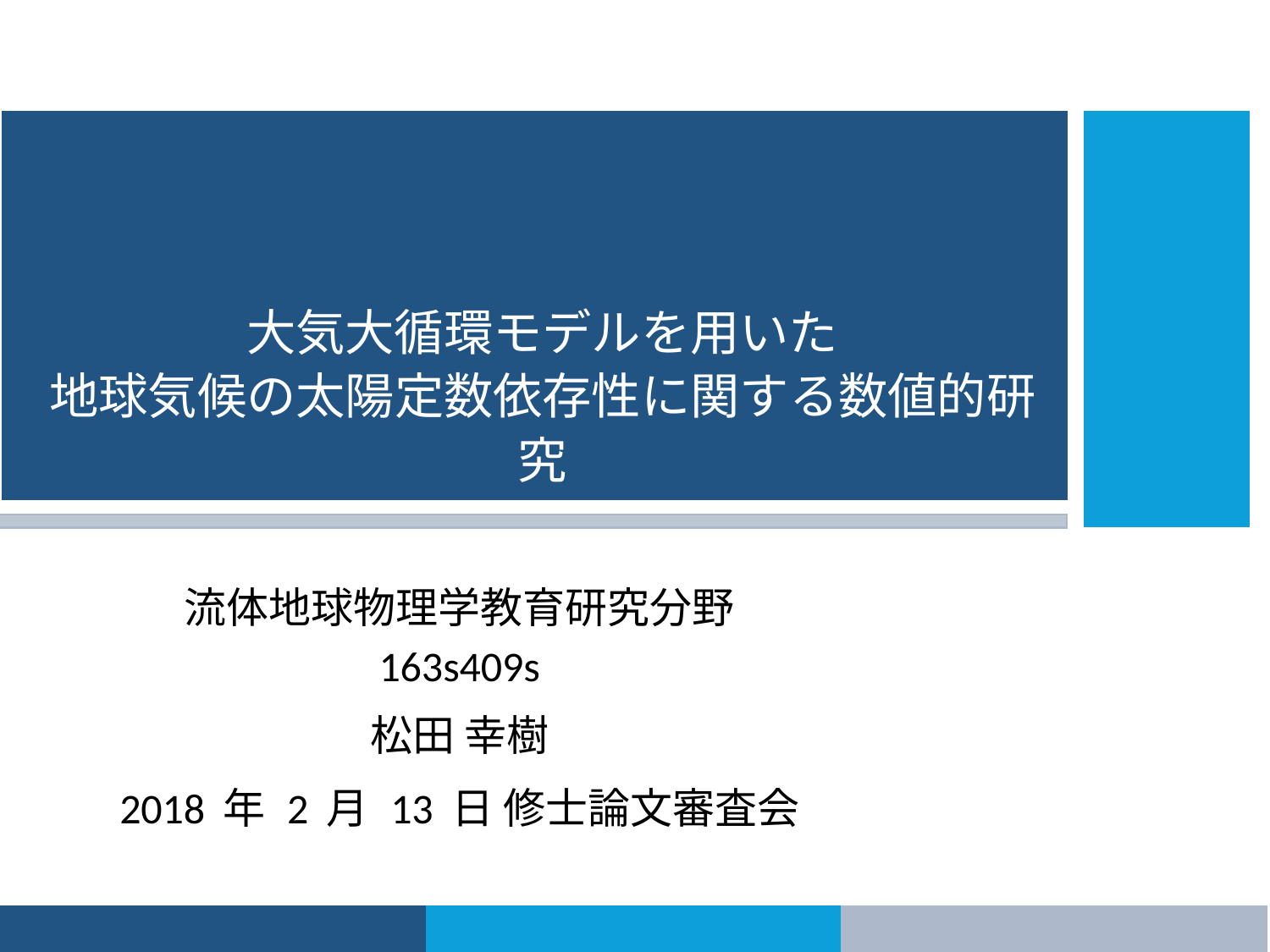

# 大気大循環モデルを用いた 地球気候の太陽定数依存性に関する数値的研究
流体地球物理学教育研究分野
163s409s
松田 幸樹
2018 年 2 月 13 日 修士論文審査会